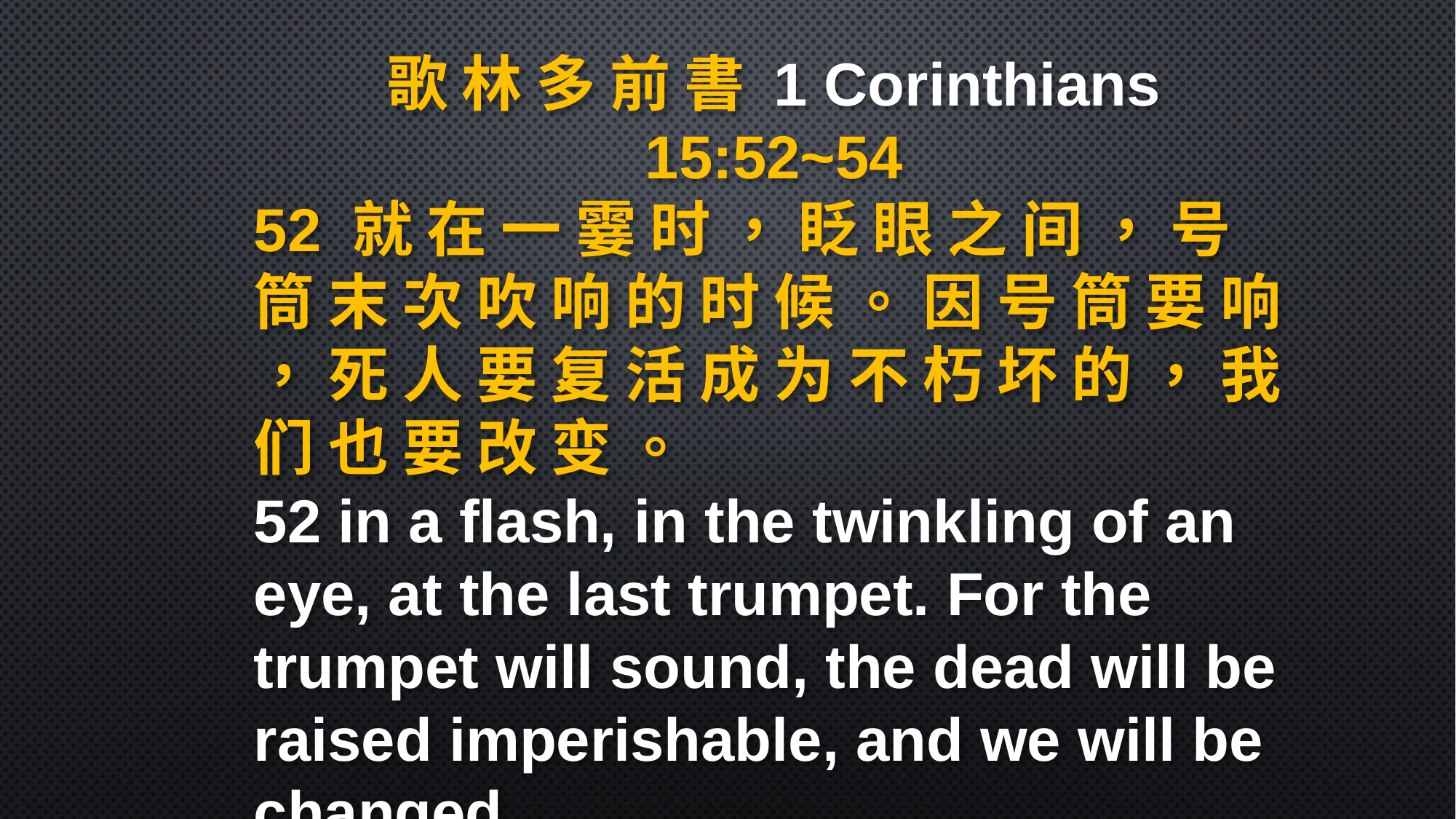

歌 林 多 前 書 1 Corinthians 15:52~54
52 就 在 一 霎 时 ， 眨 眼 之 间 ， 号 筒 末 次 吹 响 的 时 候 。 因 号 筒 要 响 ， 死 人 要 复 活 成 为 不 朽 坏 的 ， 我 们 也 要 改 变 。
52 in a flash, in the twinkling of an eye, at the last trumpet. For the trumpet will sound, the dead will be raised imperishable, and we will be changed.